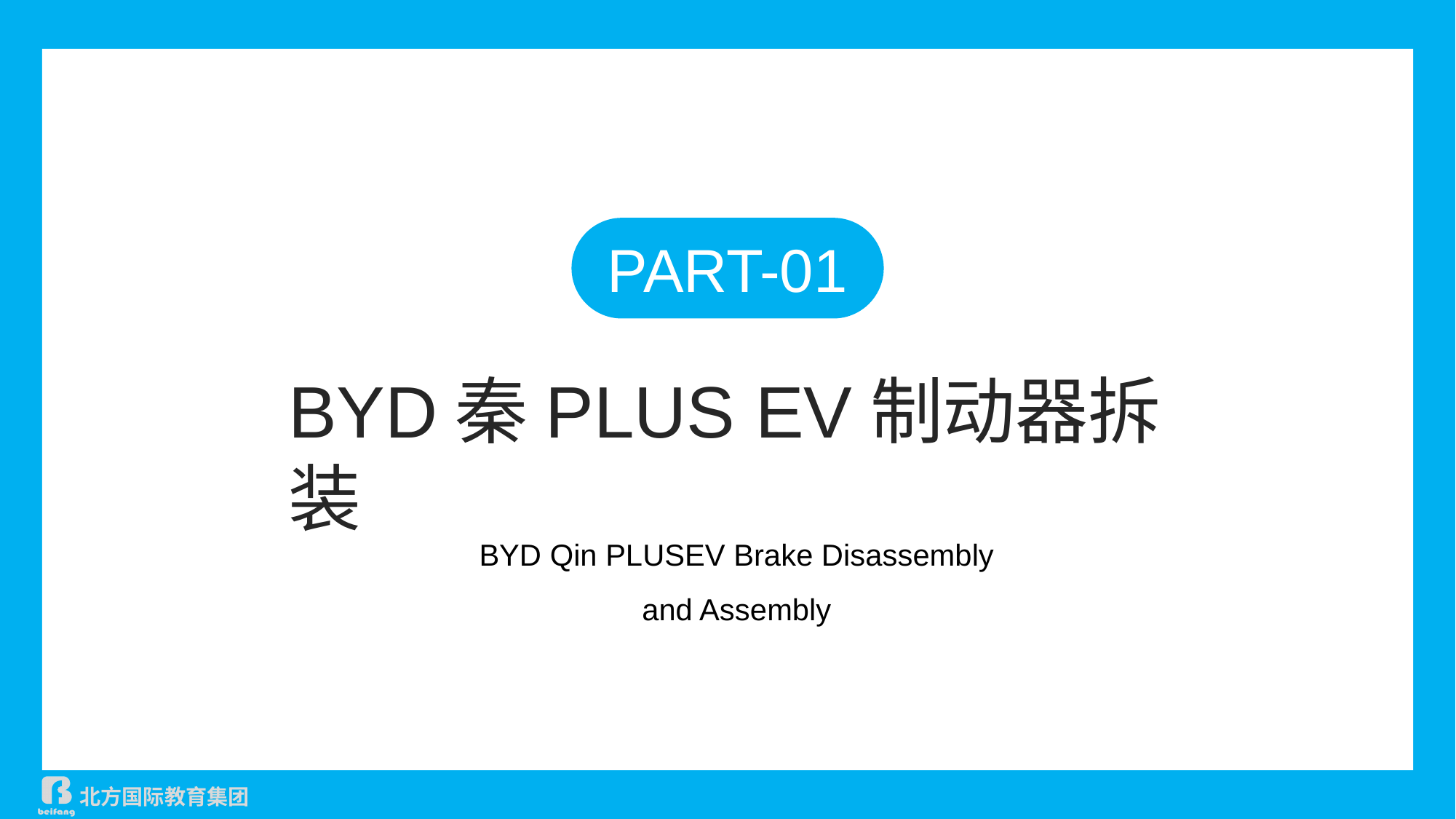

PART-01
BYD秦PLUS EV制动器拆装
BYD Qin PLUSEV Brake Disassembly and Assembly